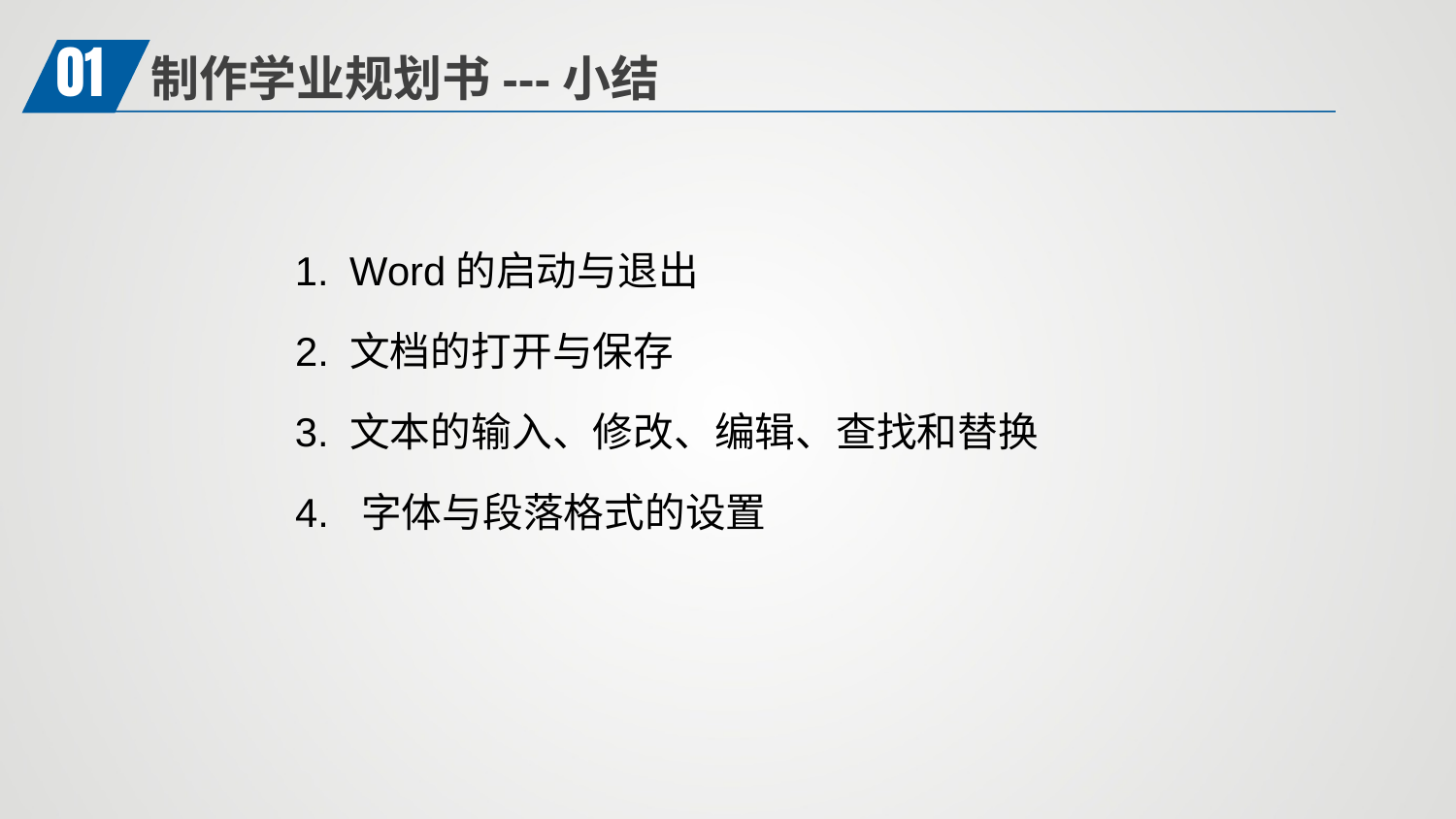

01

制作学业规划书---小结
Word的启动与退出
2. 文档的打开与保存
3. 文本的输入、修改、编辑、查找和替换
4.  字体与段落格式的设置